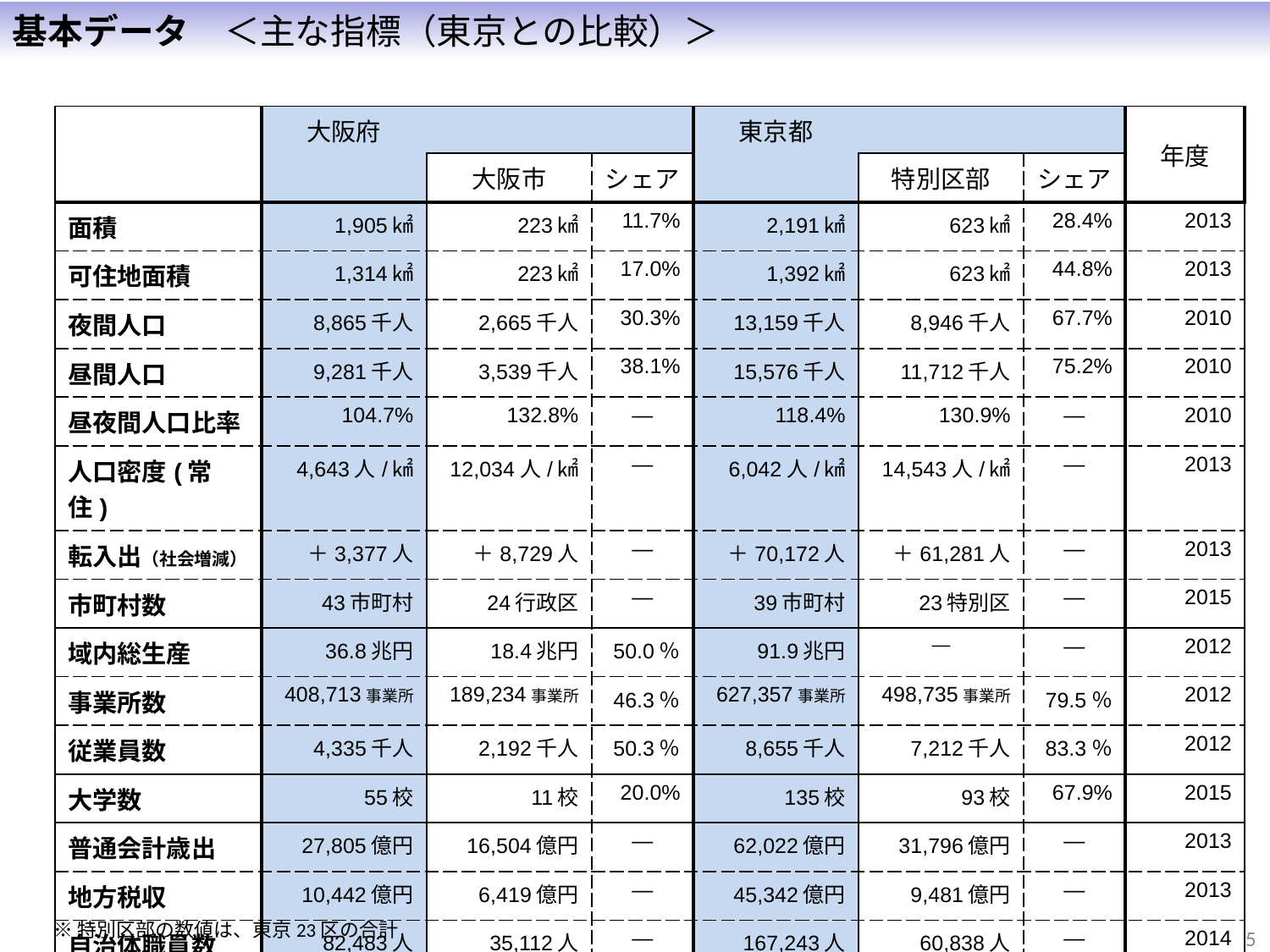

基本データ　＜主な指標（東京との比較）＞
|  | 大阪府 |  |  | 東京都 |  |  | 年度 |
| --- | --- | --- | --- | --- | --- | --- | --- |
|  |  | 大阪市 | シェア |  | 特別区部 | シェア |  |
| 面積 | 1,905㎢ | 223㎢ | 11.7% | 2,191㎢ | 623㎢ | 28.4% | 2013 |
| 可住地面積 | 1,314㎢ | 223㎢ | 17.0% | 1,392㎢ | 623㎢ | 44.8% | 2013 |
| 夜間人口 | 8,865千人 | 2,665千人 | 30.3% | 13,159千人 | 8,946千人 | 67.7% | 2010 |
| 昼間人口 | 9,281千人 | 3,539千人 | 38.1% | 15,576千人 | 11,712千人 | 75.2% | 2010 |
| 昼夜間人口比率 | 104.7% | 132.8% | ― | 118.4% | 130.9% | ― | 2010 |
| 人口密度(常住) | 4,643人/㎢ | 12,034人/㎢ | ― | 6,042人/㎢ | 14,543人/㎢ | ― | 2013 |
| 転入出（社会増減） | ＋3,377人 | ＋8,729人 | ― | ＋70,172人 | ＋61,281人 | ― | 2013 |
| 市町村数 | 43市町村 | 24行政区 | ― | 39市町村 | 23特別区 | ― | 2015 |
| 域内総生産 | 36.8兆円 | 18.4兆円 | 50.0％ | 91.9兆円 | ― | ― | 2012 |
| 事業所数 | 408,713事業所 | 189,234事業所 | 46.3％ | 627,357事業所 | 498,735事業所 | 79.5％ | 2012 |
| 従業員数 | 4,335千人 | 2,192千人 | 50.3％ | 8,655千人 | 7,212千人 | 83.3％ | 2012 |
| 大学数 | 55校 | 11校 | 20.0% | 135校 | 93校 | 67.9% | 2015 |
| 普通会計歳出 | 27,805億円 | 16,504億円 | ― | 62,022億円 | 31,796億円 | ― | 2013 |
| 地方税収 | 10,442億円 | 6,419億円 | ― | 45,342億円 | 9,481億円 | ― | 2013 |
| 自治体職員数 | 82,483人 | 35,112人 | ― | 167,243人 | 60,838人 | ― | 2014 |
※特別区部の数値は、東京23区の合計
5